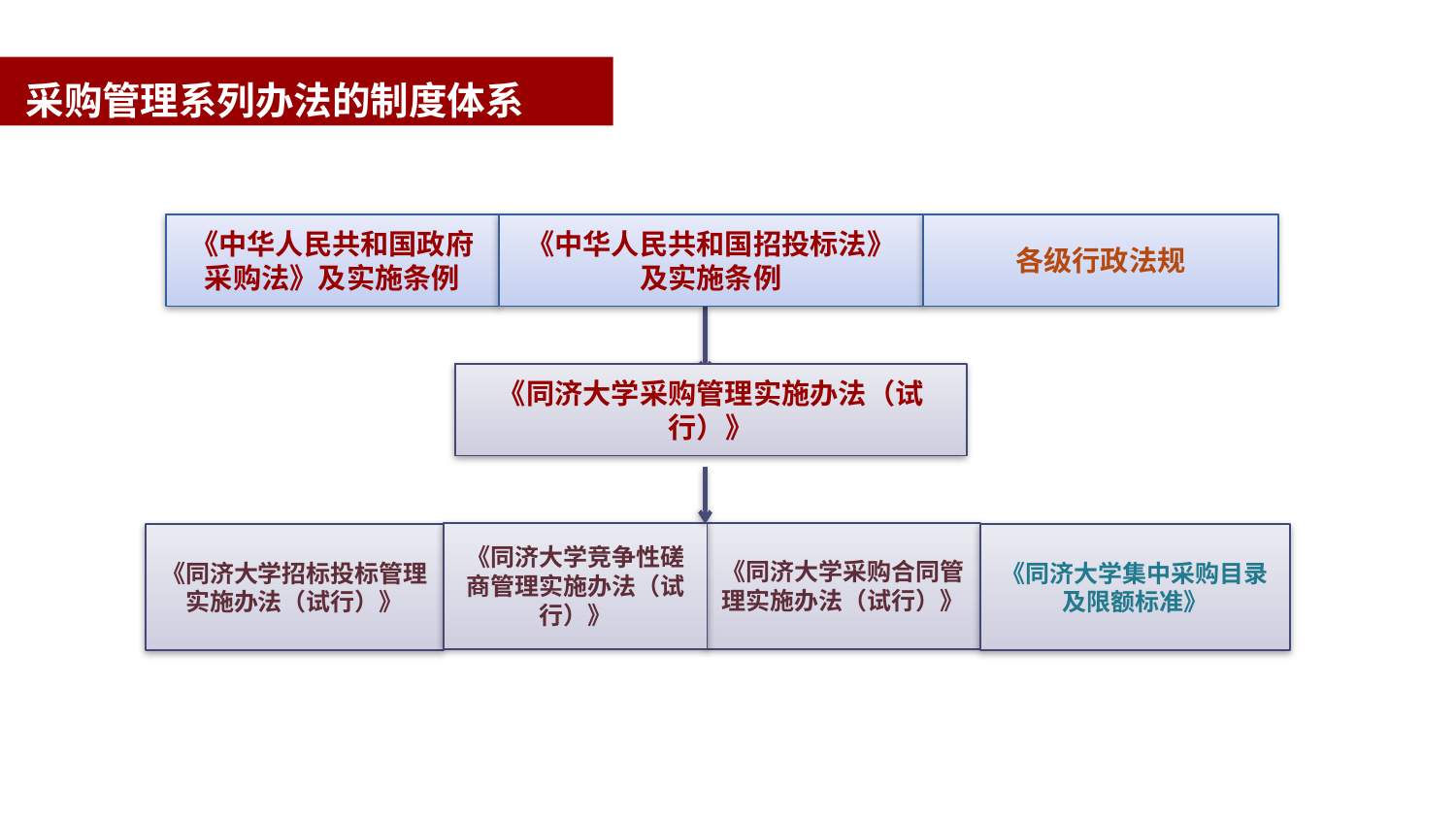

采购管理系列办法的制度体系

《中华人民共和国政府采购法》及实施条例
《中华人民共和国招投标法》及实施条例
各级行政法规
《同济大学采购管理实施办法（试行）》
《同济大学竞争性磋商管理实施办法（试行）》
《同济大学采购合同管理实施办法（试行）》
《同济大学招标投标管理实施办法（试行）》
《同济大学集中采购目录及限额标准》